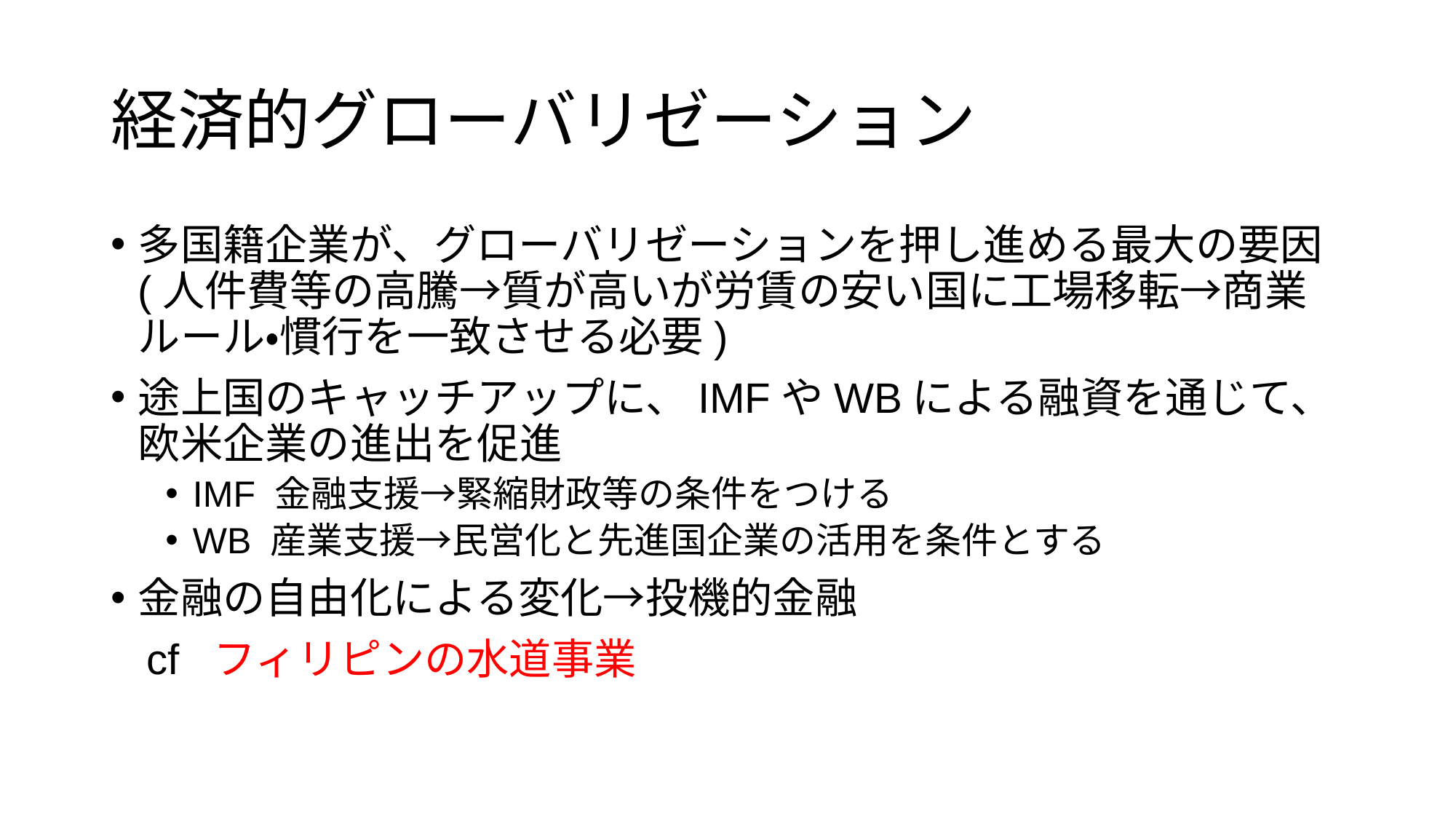

# 経済的グローバリゼーション
多国籍企業が、グローバリゼーションを押し進める最大の要因(人件費等の高騰→質が高いが労賃の安い国に工場移転→商業ルール・慣行を一致させる必要)
途上国のキャッチアップに、IMFやWBによる融資を通じて、欧米企業の進出を促進
IMF 金融支援→緊縮財政等の条件をつける
WB 産業支援→民営化と先進国企業の活用を条件とする
金融の自由化による変化→投機的金融
   cf  フィリピンの水道事業